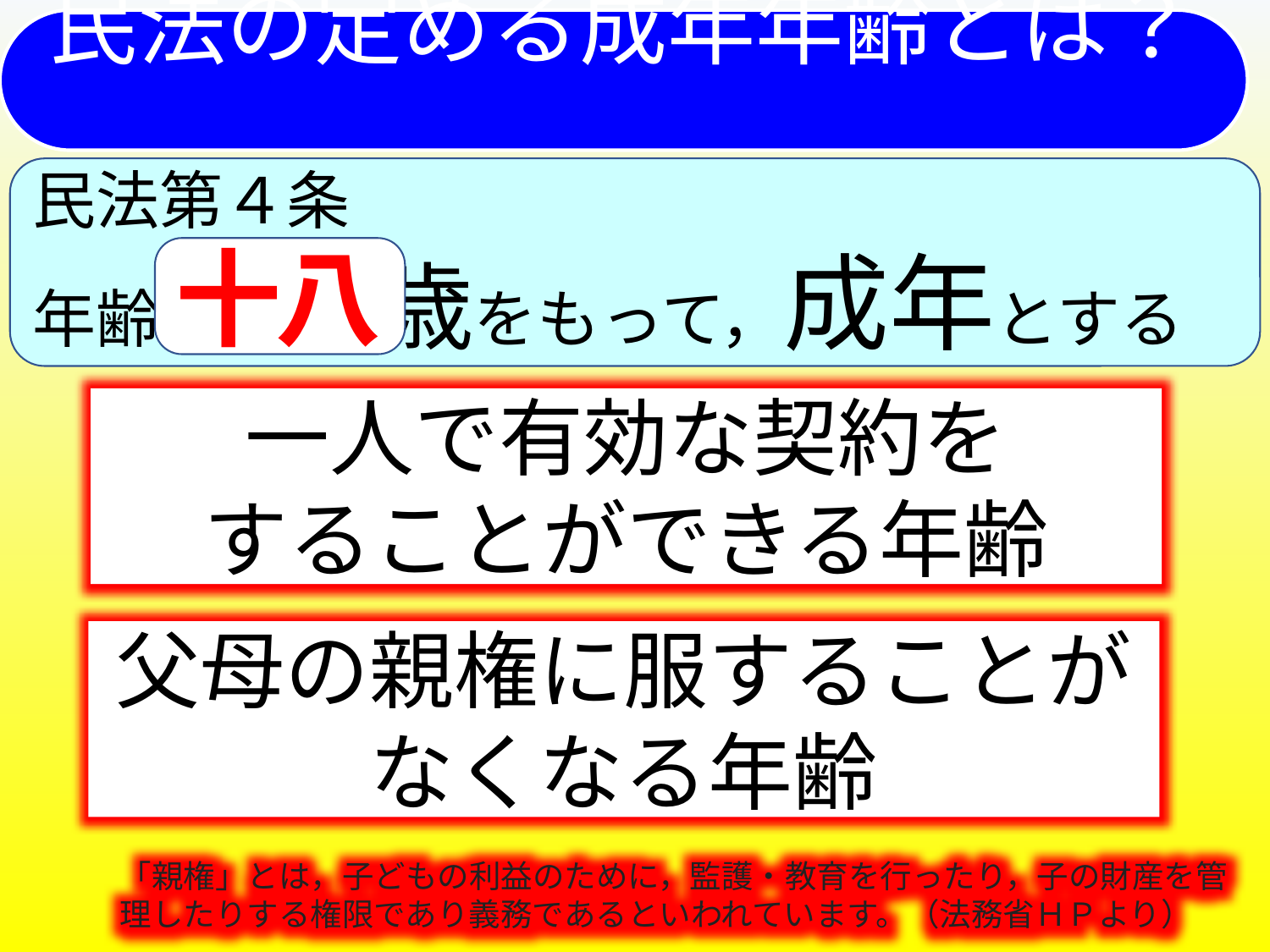

民法の定める成年年齢とは？
民法第４条
年齢 二十 歳をもって，成年とする
十八
一人で有効な契約を
することができる年齢
父母の親権に服することが
なくなる年齢
「親権」とは，子どもの利益のために，監護・教育を行ったり，子の財産を管理したりする権限であり義務であるといわれています。（法務省ＨＰより）